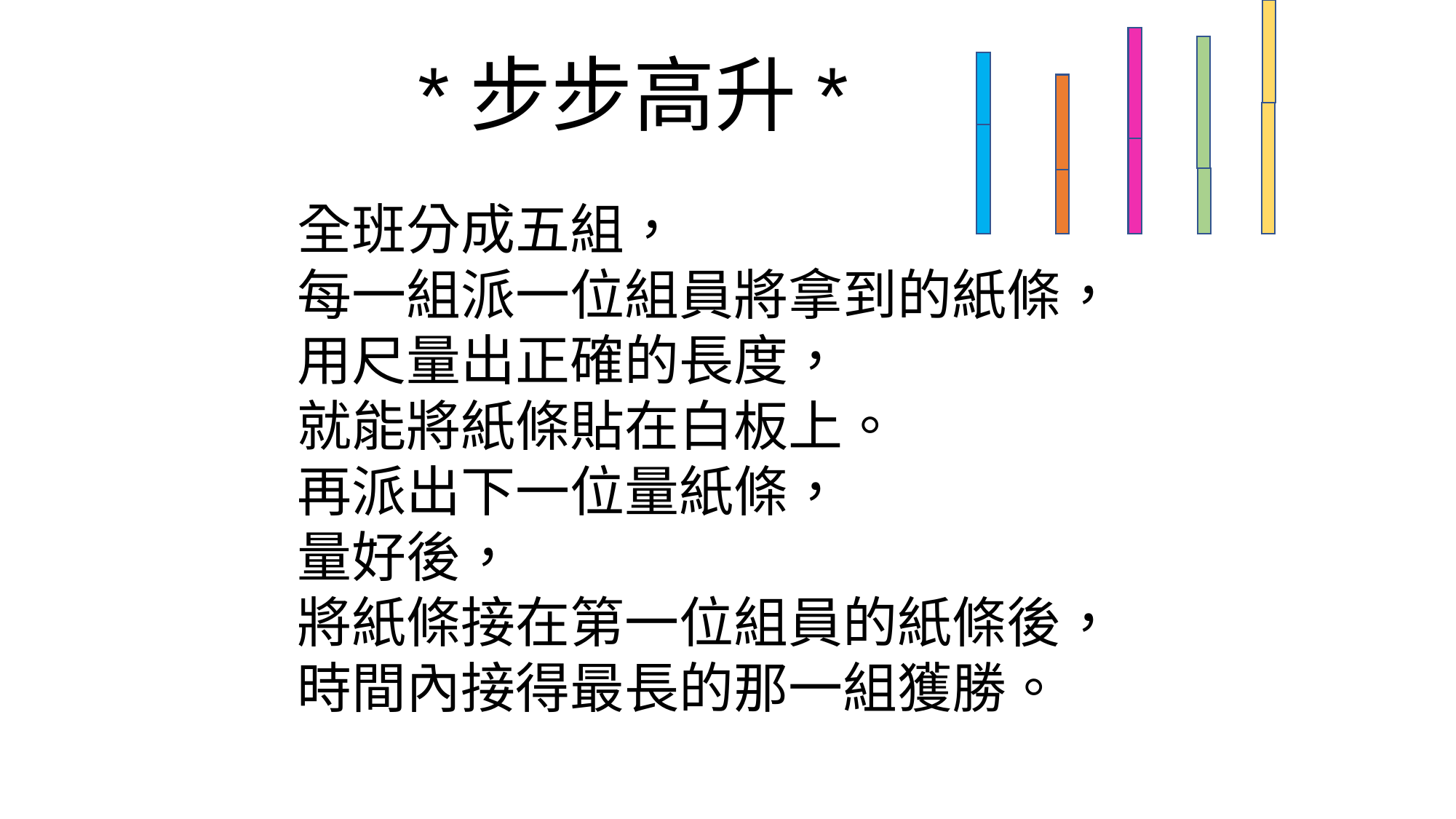

*步步高升*

全班分成五組，
每一組派一位組員將拿到的紙條，
用尺量出正確的長度，
就能將紙條貼在白板上。
再派出下一位量紙條，
量好後，
將紙條接在第一位組員的紙條後，
時間內接得最長的那一組獲勝。